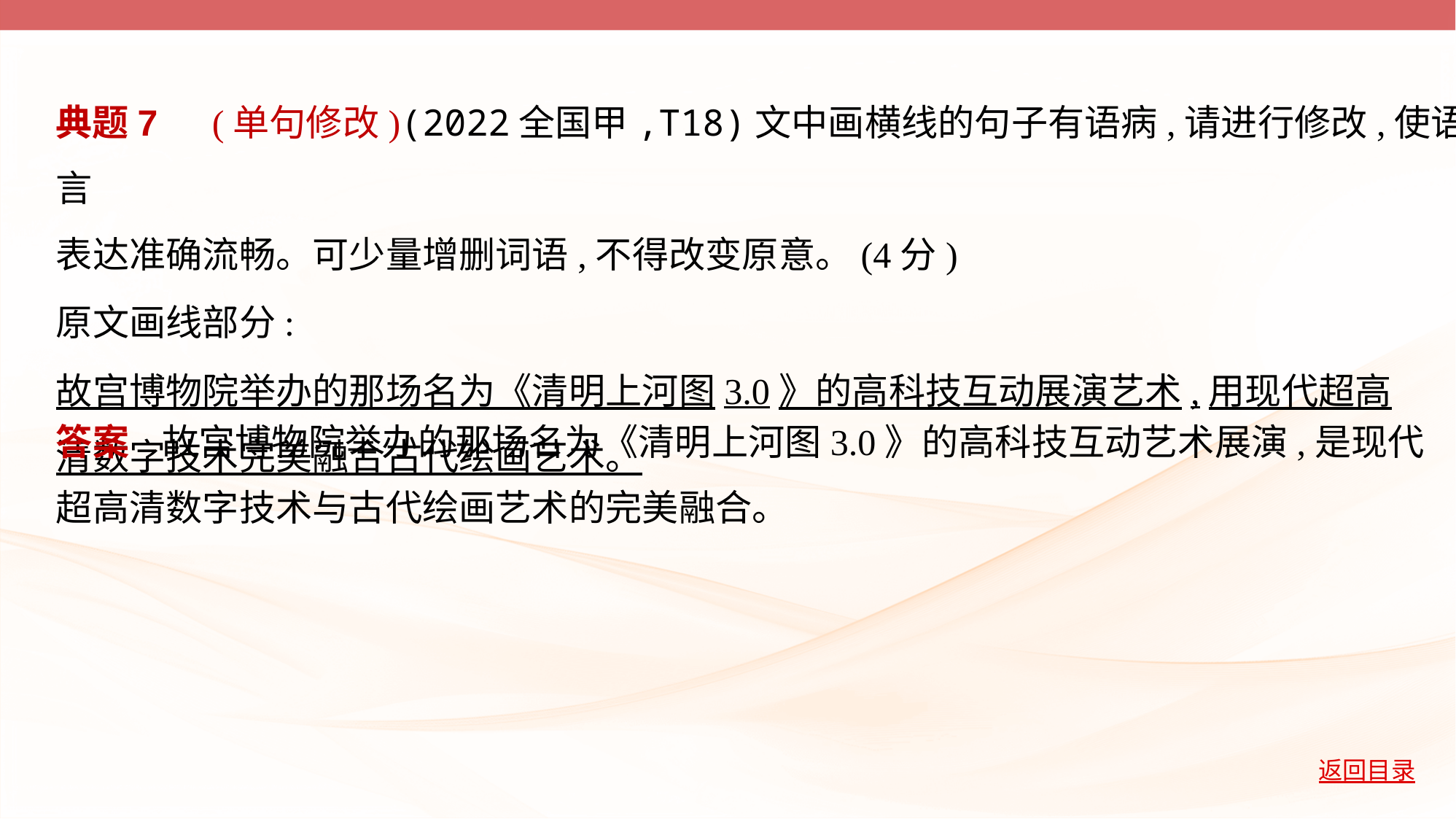

典题7　(单句修改)(2022全国甲,T18)文中画横线的句子有语病,请进行修改,使语言
表达准确流畅。可少量增删词语,不得改变原意。(4分)
原文画线部分:
故宫博物院举办的那场名为《清明上河图3.0》的高科技互动展演艺术,用现代超高
清数字技术完美融合古代绘画艺术。

答案    故宫博物院举办的那场名为《清明上河图3.0》的高科技互动艺术展演,是现代
超高清数字技术与古代绘画艺术的完美融合。